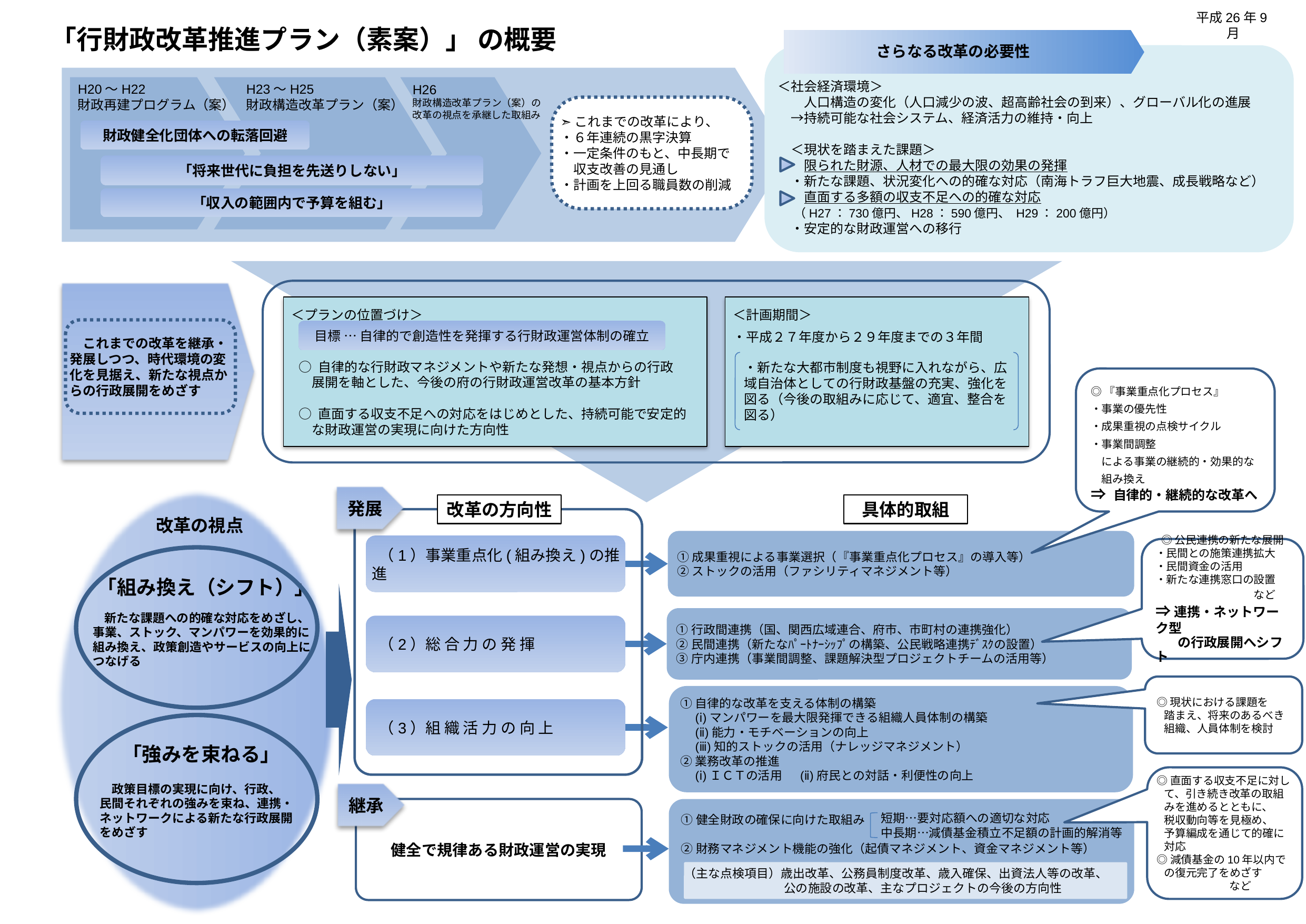

平成26年9月
「行財政改革推進プラン（素案）」 の概要

さらなる改革の必要性

＜社会経済環境＞
　　人口構造の変化（人口減少の波、超高齢社会の到来）、グローバル化の進展
　→持続可能な社会システム、経済活力の維持・向上

　＜現状を踏まえた課題＞
　　限られた財源、人材での最大限の効果の発揮
　・新たな課題、状況変化への的確な対応（南海トラフ巨大地震、成長戦略など）
　　直面する多額の収支不足への的確な対応
　 （H27：730億円、H28：590億円、 H29：200億円）
　・安定的な財政運営への移行

H20～H22
財政再建プログラム（案）
H26
財政構造改革プラン（案）の
改革の視点を承継した取組み

H23～H25
財政構造改革プラン（案）

➣これまでの改革により、
・６年連続の黒字決算
・一定条件のもと、中長期で
　収支改善の見通し
・計画を上回る職員数の削減
財政健全化団体への転落回避
「将来世代に負担を先送りしない」

「収入の範囲内で予算を組む」

＜プランの位置づけ＞
＜計画期間＞
・平成２７年度から２９年度までの３年間
・新たな大都市制度も視野に入れながら、広域自治体としての行財政基盤の充実、強化を図る（今後の取組みに応じて、適宜、整合を図る）
目標 … 自律的で創造性を発揮する行財政運営体制の確立
○ 自律的な行財政マネジメントや新たな発想・視点からの行政
　展開を軸とした、今後の府の行財政運営改革の基本方針

○ 直面する収支不足への対応をはじめとした、持続可能で安定的
　な財政運営の実現に向けた方向性

　これまでの改革を継承・
発展しつつ、時代環境の変化を見据え、新たな視点からの行政展開をめざす

◎『事業重点化プロセス』
・事業の優先性
・成果重視の点検サイクル
・事業間調整
　による事業の継続的・効果的な
　組み換え
⇒ 自律的・継続的な改革へ

発展

改革の方向性
具体的取組
改革の視点

①成果重視による事業選択（『事業重点化プロセス』の導入等）
②ストックの活用（ファシリティマネジメント等）
 （1）事業重点化(組み換え)の推進
◎公民連携の新たな展開
・民間との施策連携拡大
・民間資金の活用
・新たな連携窓口の設置
　　　　　　　　　など ⇒ 連携・ネットワーク型
　   の行政展開へシフト

「組み換え（シフト）」

   新たな課題への的確な対応をめざし、
事業、ストック、マンパワーを効果的に組み換え、政策創造やサービスの向上につなげる

①行政間連携（国、関西広域連合、府市、市町村の連携強化）
②民間連携（新たなﾊﾟｰﾄﾅｰｼｯﾌﾟの構築、公民戦略連携ﾃﾞｽｸの設置）
③庁内連携（事業間調整、課題解決型プロジェクトチームの活用等）
 （2）総 合 力 の 発 揮
◎現状における課題を
  踏まえ、将来のあるべき
  組織、人員体制を検討
①自律的な改革を支える体制の構築
　(ⅰ)マンパワーを最大限発揮できる組織人員体制の構築
　(ⅱ)能力・モチベーションの向上
　(ⅲ)知的ストックの活用（ナレッジマネジメント）
②業務改革の推進
　(ⅰ)ＩＣＴの活用 　(ⅱ)府民との対話・利便性の向上
 （3）組 織 活 力 の 向 上

「強みを束ねる」

　政策目標の実現に向け、行政、
民間それぞれの強みを束ね、連携・ネットワークによる新たな行政展開をめざす
◎直面する収支不足に対して、引き続き改革の取組みを進めるとともに、
  税収動向等を見極め、
  予算編成を通じて的確に対応
◎減債基金の10年以内での復元完了をめざす
                            など
継承
健全で規律ある財政運営の実現
①健全財政の確保に向けた取組み

②財務マネジメント機能の強化（起債マネジメント、資金マネジメント等）

短期…要対応額への適切な対応
中長期…減債基金積立不足額の計画的解消等

（主な点検項目）歳出改革、公務員制度改革、歳入確保、出資法人等の改革、
　　　　　　　　 公の施設の改革、主なプロジェクトの今後の方向性